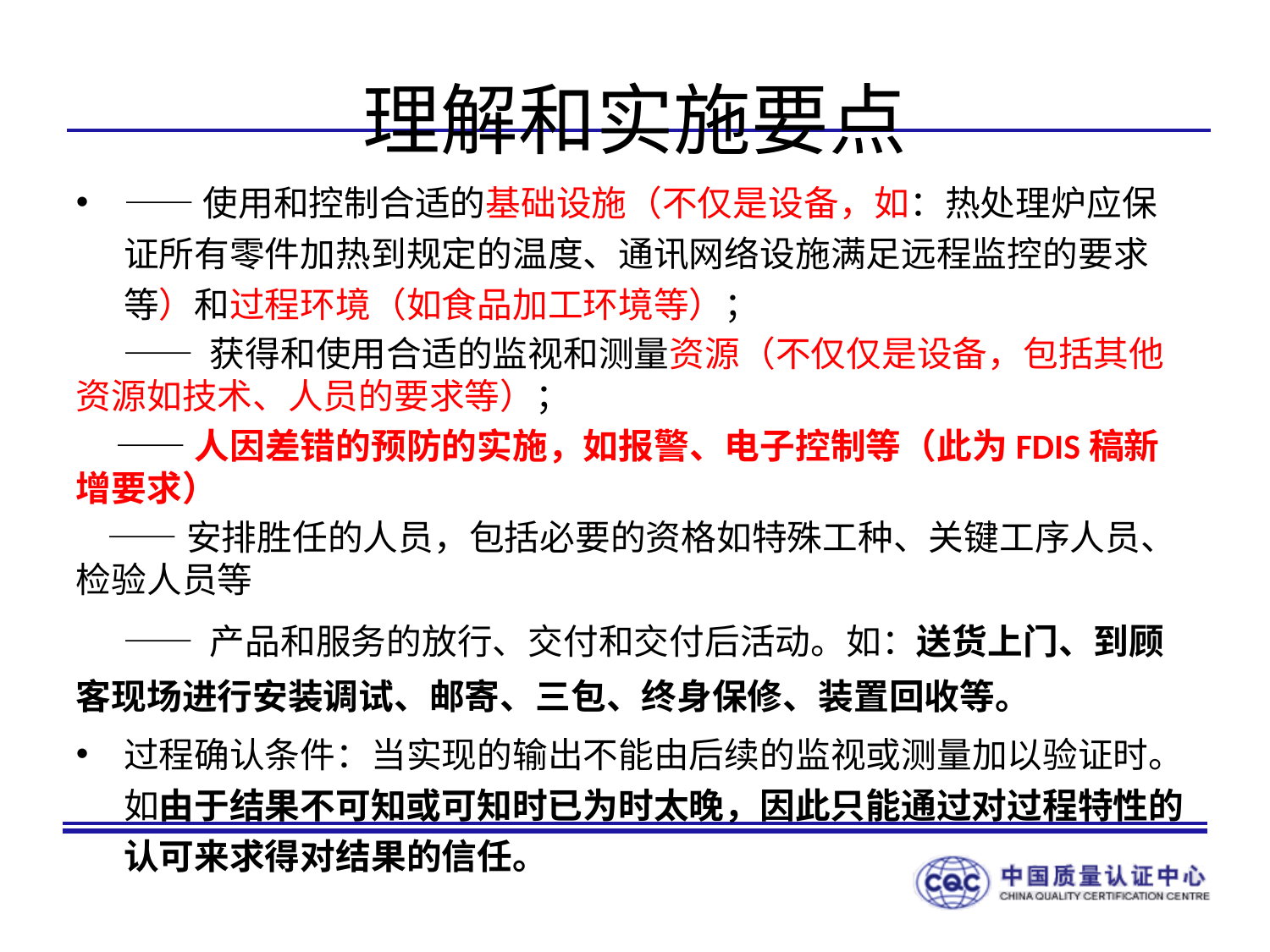

# 理解和实施要点
——使用和控制合适的基础设施（不仅是设备，如：热处理炉应保证所有零件加热到规定的温度、通讯网络设施满足远程监控的要求等）和过程环境（如食品加工环境等）；
      —— 获得和使用合适的监视和测量资源（不仅仅是设备，包括其他资源如技术、人员的要求等）；
     ——人因差错的预防的实施，如报警、电子控制等（此为FDIS稿新增要求）
    ——安排胜任的人员，包括必要的资格如特殊工种、关键工序人员、检验人员等
      —— 产品和服务的放行、交付和交付后活动。如：送货上门、到顾客现场进行安装调试、邮寄、三包、终身保修、装置回收等。
过程确认条件：当实现的输出不能由后续的监视或测量加以验证时。如由于结果不可知或可知时已为时太晚，因此只能通过对过程特性的认可来求得对结果的信任。

197